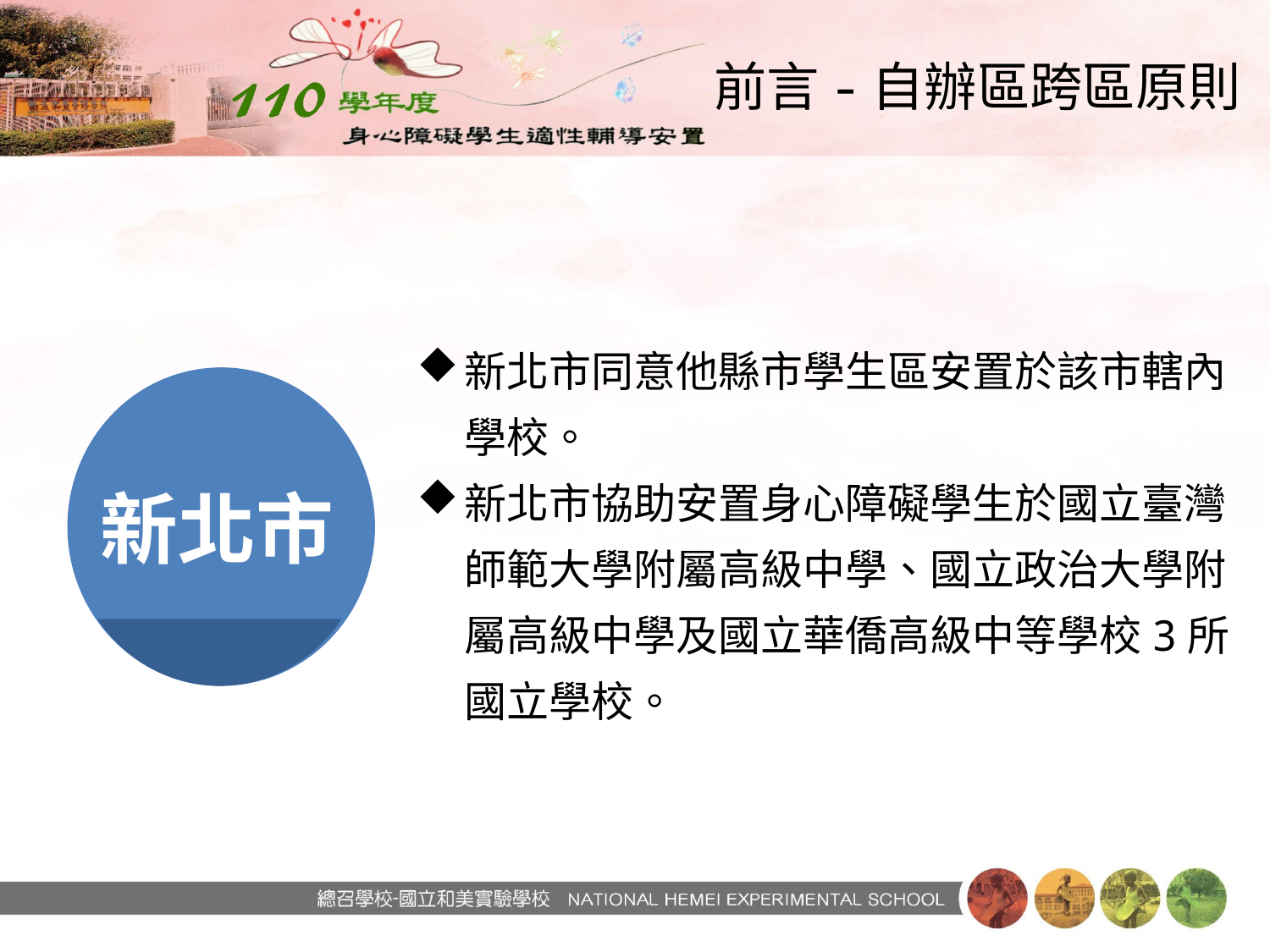

# 前言-自辦區跨區原則
新北市同意他縣市學生區安置於該市轄內學校。
新北市協助安置身心障礙學生於國立臺灣師範大學附屬高級中學、國立政治大學附屬高級中學及國立華僑高級中等學校3所國立學校。

新北市